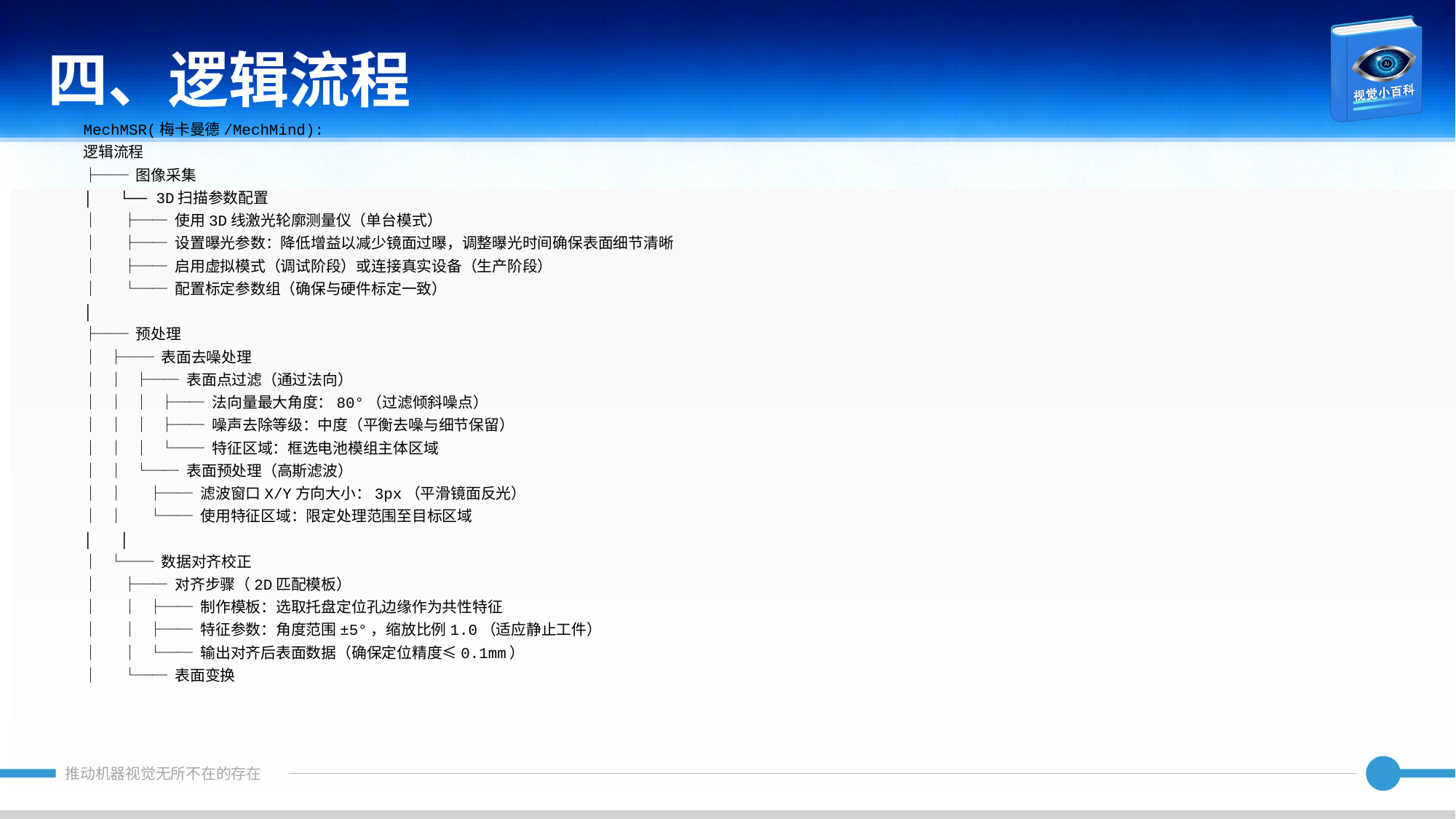

四、逻辑流程

MechMSR(梅卡曼德/MechMind):
逻辑流程
├── 图像采集
│   └── 3D扫描参数配置
│       ├── 使用3D线激光轮廓测量仪（单台模式）
│       ├── 设置曝光参数：降低增益以减少镜面过曝，调整曝光时间确保表面细节清晰
│       ├── 启用虚拟模式（调试阶段）或连接真实设备（生产阶段）
│       └── 配置标定参数组（确保与硬件标定一致）
│
├── 预处理
│   ├── 表面去噪处理
│   │   ├── 表面点过滤（通过法向）
│   │   │   ├── 法向量最大角度：80°（过滤倾斜噪点）
│   │   │   ├── 噪声去除等级：中度（平衡去噪与细节保留）
│   │   │   └── 特征区域：框选电池模组主体区域
│   │   └── 表面预处理（高斯滤波）
│   │       ├── 滤波窗口X/Y方向大小：3px（平滑镜面反光）
│   │       └── 使用特征区域：限定处理范围至目标区域
│   │
│   └── 数据对齐校正
│       ├── 对齐步骤（2D匹配模板）
│       │   ├── 制作模板：选取托盘定位孔边缘作为共性特征
│       │   ├── 特征参数：角度范围±5°，缩放比例1.0（适应静止工件）
│       │   └── 输出对齐后表面数据（确保定位精度≤0.1mm）
│       └── 表面变换
9